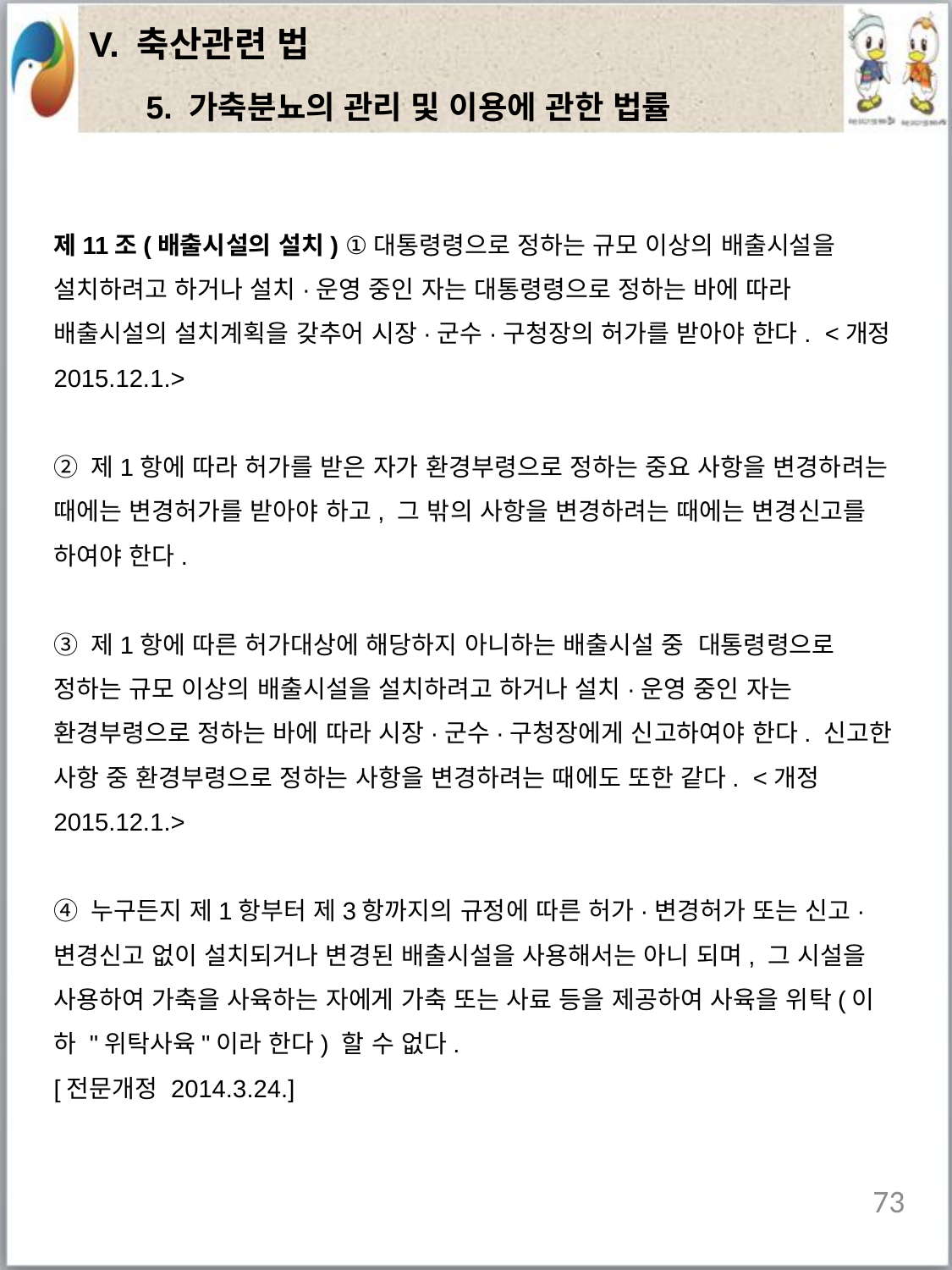

| V. 축산관련 법 |
| --- |

5. 가축분뇨의 관리 및 이용에 관한 법률

제11조(배출시설의 설치) ①대통령령으로 정하는 규모 이상의 배출시설을 설치하려고 하거나 설치·운영 중인 자는 대통령령으로 정하는 바에 따라 배출시설의 설치계획을 갖추어 시장·군수·구청장의 허가를 받아야 한다.  <개정 2015.12.1.>

② 제1항에 따라 허가를 받은 자가 환경부령으로 정하는 중요 사항을 변경하려는 때에는 변경허가를 받아야 하고, 그 밖의 사항을 변경하려는 때에는 변경신고를 하여야 한다.

③ 제1항에 따른 허가대상에 해당하지 아니하는 배출시설 중  대통령령으로 정하는 규모 이상의 배출시설을 설치하려고 하거나 설치·운영 중인 자는 환경부령으로 정하는 바에 따라 시장·군수·구청장에게 신고하여야 한다. 신고한 사항 중 환경부령으로 정하는 사항을 변경하려는 때에도 또한 같다.  <개정 2015.12.1.>

④ 누구든지 제1항부터 제3항까지의 규정에 따른 허가·변경허가 또는 신고·변경신고 없이 설치되거나 변경된 배출시설을 사용해서는 아니 되며, 그 시설을 사용하여 가축을 사육하는 자에게 가축 또는 사료 등을 제공하여 사육을 위탁(이하 "위탁사육"이라 한다) 할 수 없다.
[전문개정 2014.3.24.]

73